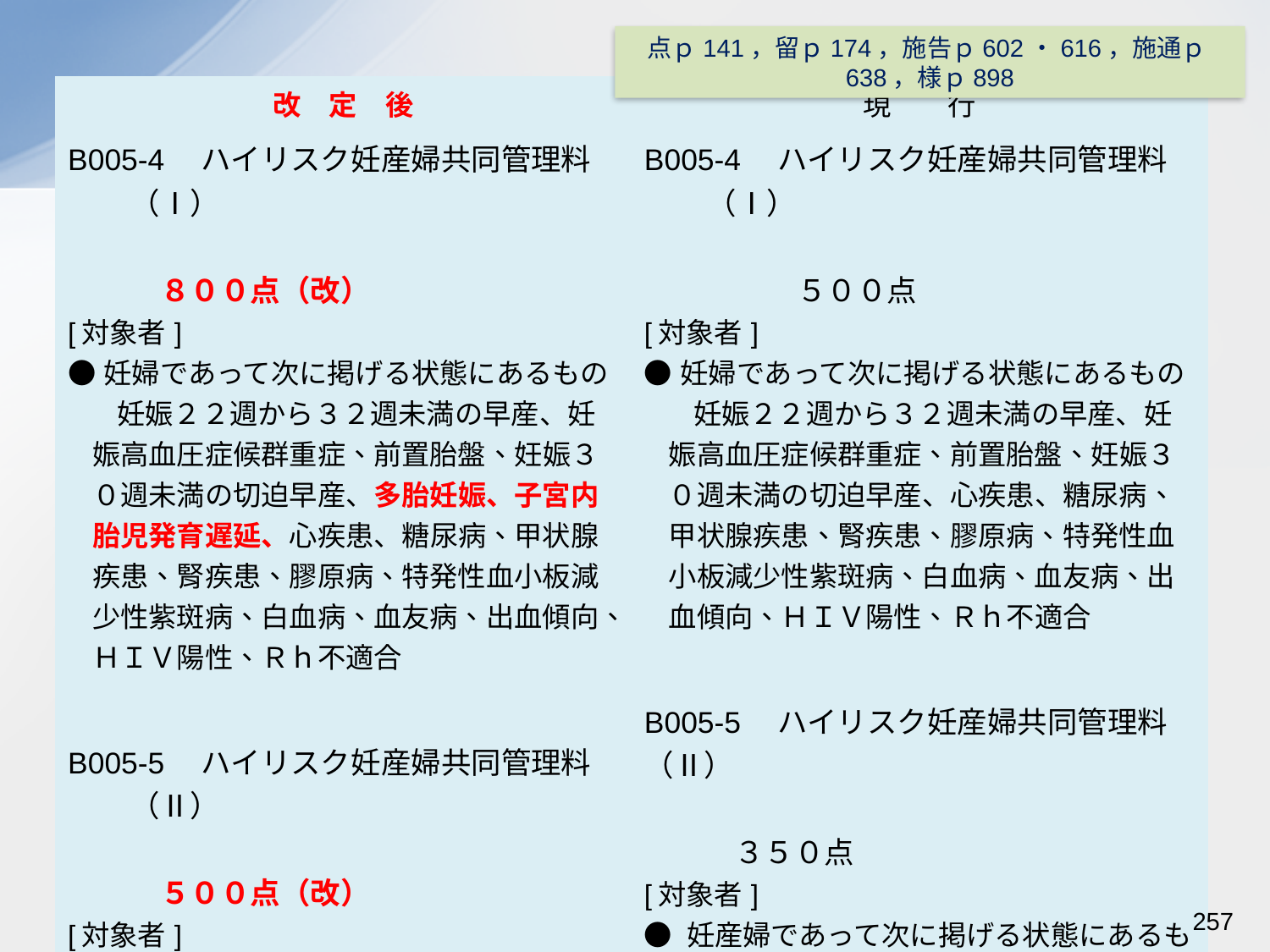

点ｐ141，留ｐ174，施告ｐ602・616，施通ｐ638，様ｐ898
| 改　定　後 | 現　　行 |
| --- | --- |
| B005-4　ハイリスク妊産婦共同管理料（Ⅰ） 　　　　　　　　　　　　　　　　　　　８００点（改） [対象者] ●妊婦であって次に掲げる状態にあるもの 妊娠２２週から３２週未満の早産、妊娠高血圧症候群重症、前置胎盤、妊娠３０週未満の切迫早産、多胎妊娠、子宮内胎児発育遅延、心疾患、糖尿病、甲状腺疾患、腎疾患、膠原病、特発性血小板減少性紫斑病、白血病、血友病、出血傾向、ＨＩＶ陽性、Ｒｈ不適合 B005-5　ハイリスク妊産婦共同管理料（Ⅱ） 　　　　　　　　　　　　　　　　　　　５００点（改） [対象者] ●妊産婦であって次に掲げる状態にあるもの 妊娠２２週から３２週未満の早産、４０歳以上の初産婦、分娩前のＢＭＩが３５以上の初産婦、妊娠高血圧症候群重症、常位胎盤早期剥離、前置胎盤、双胎間輸血症候群、多胎妊娠、子宮内胎児発育遅延、心疾患、糖尿病、特発性血小板減少性紫斑病、白血病、血友病、出血傾向、ＨＩＶ陽性 | B005-4　ハイリスク妊産婦共同管理料（Ⅰ）　　　　　　　　　　 　　　　　　　　　　　　　　　　　　　　　５００点 [対象者] ●妊婦であって次に掲げる状態にあるもの 妊娠２２週から３２週未満の早産、妊娠高血圧症候群重症、前置胎盤、妊娠３０週未満の切迫早産、心疾患、糖尿病、甲状腺疾患、腎疾患、膠原病、特発性血小板減少性紫斑病、白血病、血友病、出血傾向、ＨＩＶ陽性、Ｒｈ不適合 B005-5　ハイリスク妊産婦共同管理料（Ⅱ） 　　　　　　　　　　　　　　　　　　　　　３５０点 [対象者] ● 妊産婦であって次に掲げる状態にあるもの 妊娠２２週から３２週未満の早産、４０歳以上の初産婦、分娩前のＢＭＩが３５以上の初産婦、妊娠高血圧症候群重症、常位胎盤早期剥離、前置胎盤、双胎間輸血症候群、心疾患、糖尿病、特発性血小板減少性紫斑病、白血病、血友病、出血傾向、ＨＩＶ陽性 |
257